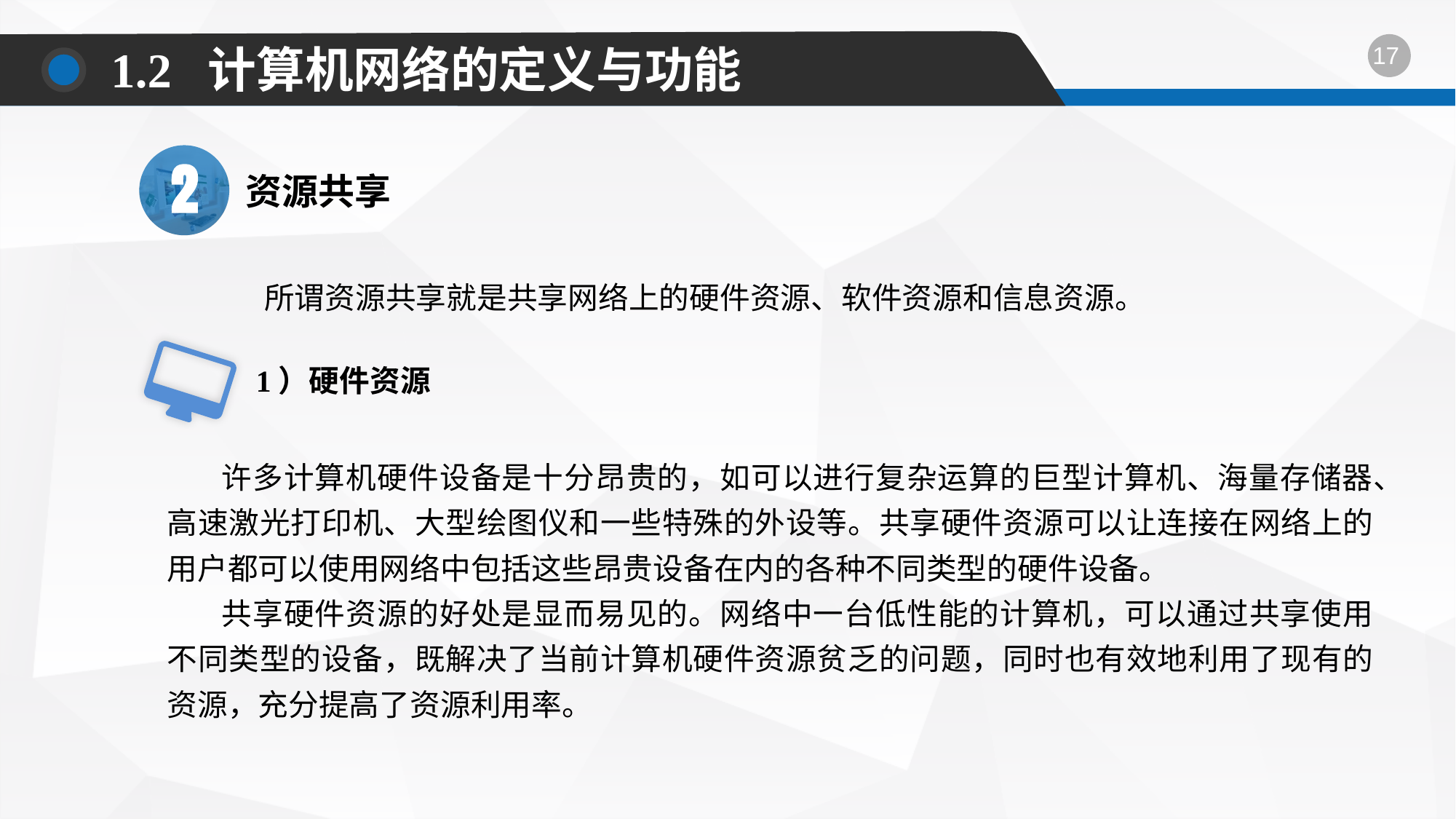

1.2  计算机网络的定义与功能

2
资源共享
所谓资源共享就是共享网络上的硬件资源、软件资源和信息资源。

1）硬件资源
许多计算机硬件设备是十分昂贵的，如可以进行复杂运算的巨型计算机、海量存储器、高速激光打印机、大型绘图仪和一些特殊的外设等。共享硬件资源可以让连接在网络上的用户都可以使用网络中包括这些昂贵设备在内的各种不同类型的硬件设备。
共享硬件资源的好处是显而易见的。网络中一台低性能的计算机，可以通过共享使用不同类型的设备，既解决了当前计算机硬件资源贫乏的问题，同时也有效地利用了现有的资源，充分提高了资源利用率。